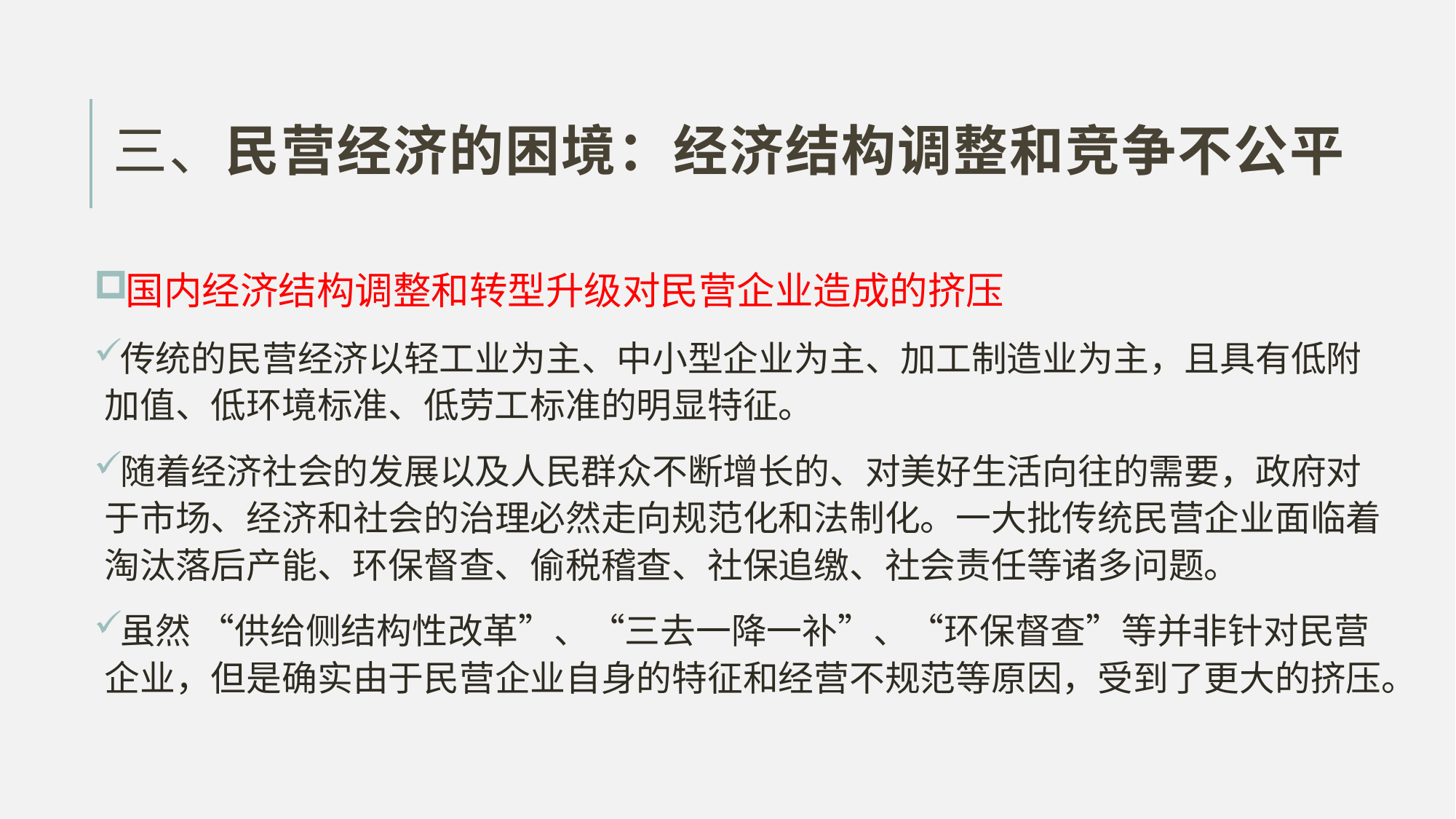

# 三、民营经济的困境：经济结构调整和竞争不公平
国内经济结构调整和转型升级对民营企业造成的挤压
传统的民营经济以轻工业为主、中小型企业为主、加工制造业为主，且具有低附加值、低环境标准、低劳工标准的明显特征。
随着经济社会的发展以及人民群众不断增长的、对美好生活向往的需要，政府对于市场、经济和社会的治理必然走向规范化和法制化。一大批传统民营企业面临着淘汰落后产能、环保督查、偷税稽查、社保追缴、社会责任等诸多问题。
虽然 “供给侧结构性改革”、“三去一降一补”、“环保督查”等并非针对民营企业，但是确实由于民营企业自身的特征和经营不规范等原因，受到了更大的挤压。